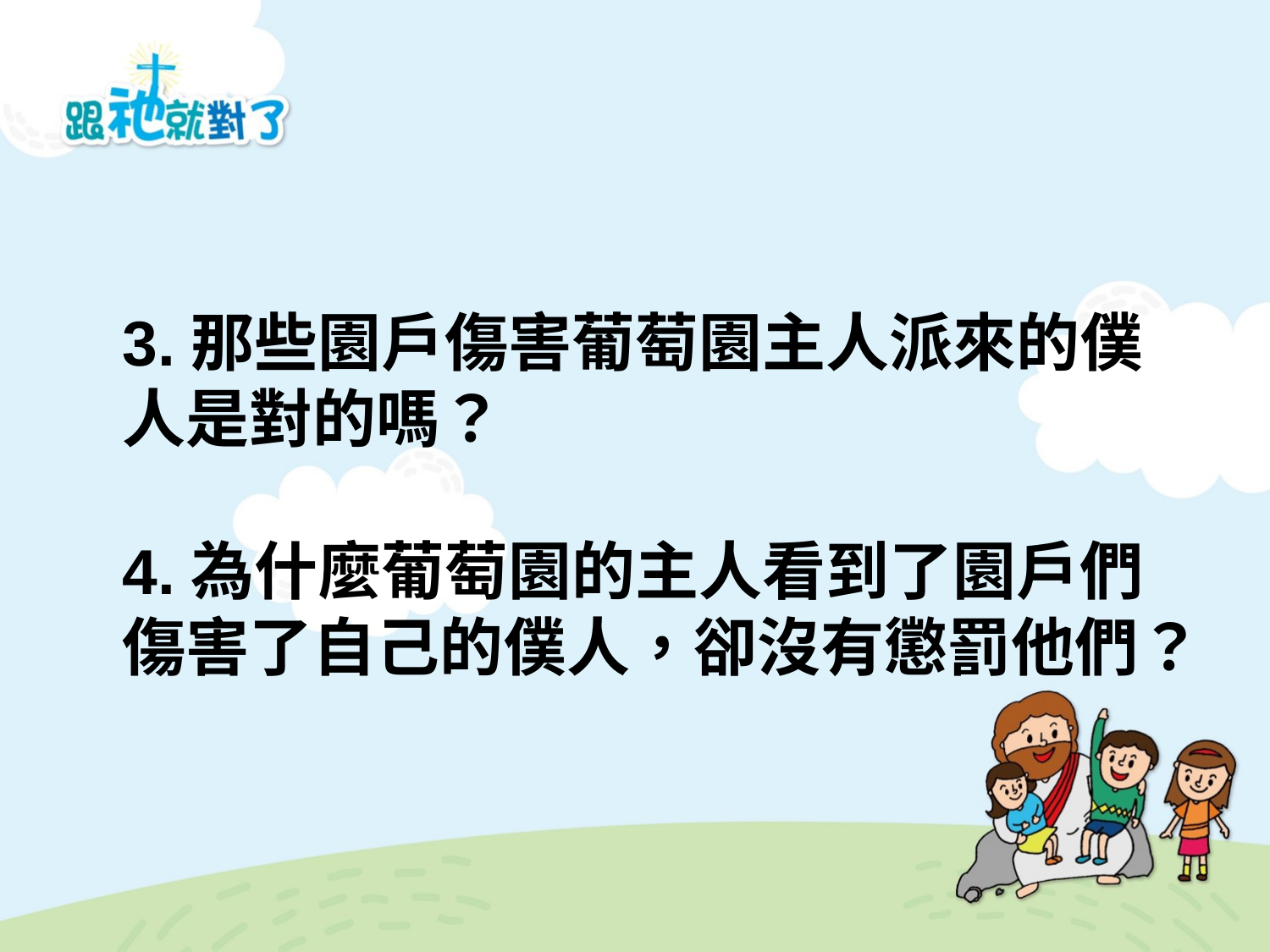

3.那些園戶傷害葡萄園主人派來的僕人是對的嗎？

4.為什麼葡萄園的主人看到了園戶們傷害了自己的僕人，卻沒有懲罰他們？